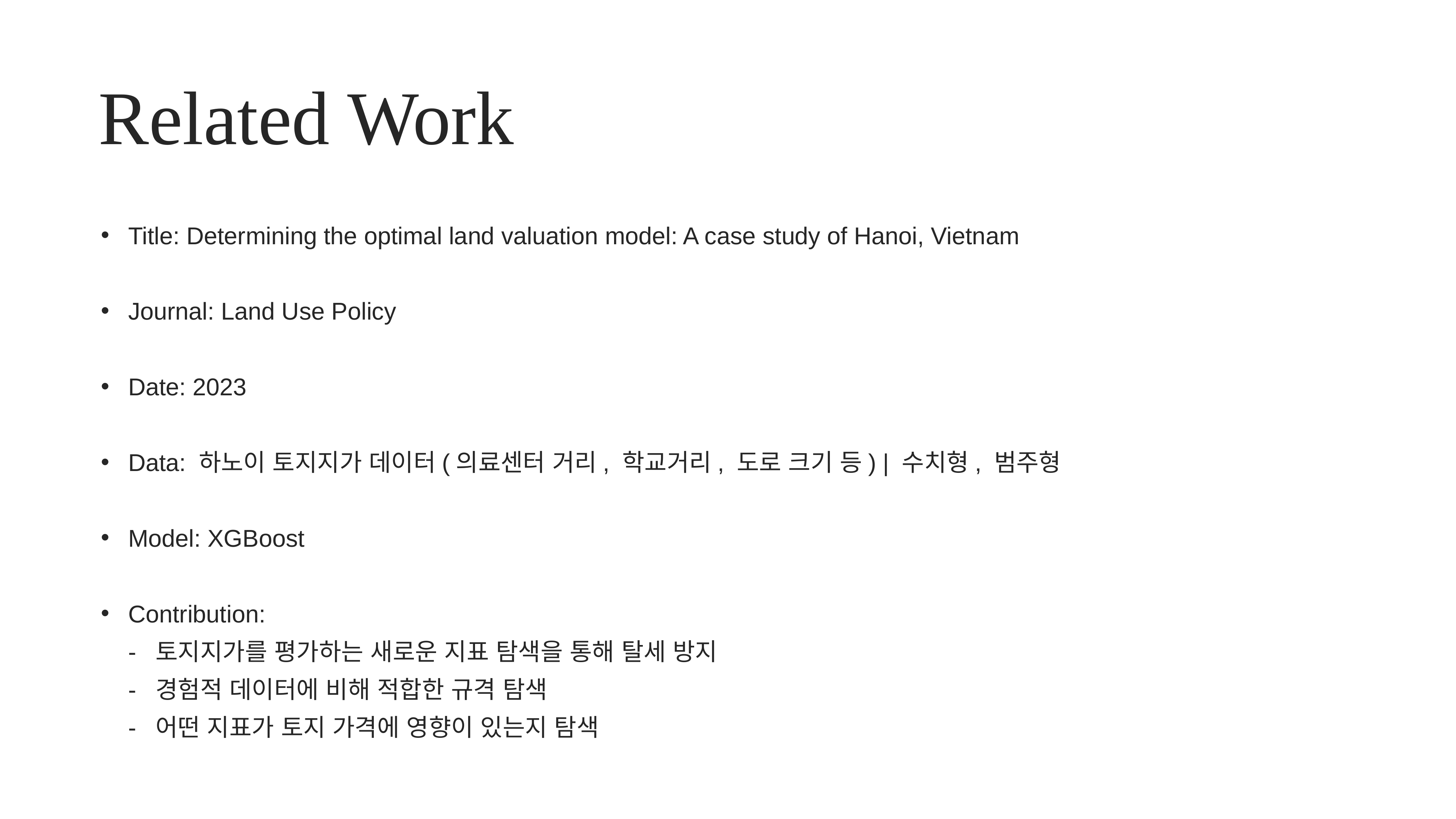

# Related Work
Title: Determining the optimal land valuation model: A case study of Hanoi, Vietnam

Journal: Land Use Policy

Date: 2023

Data: 하노이 토지지가 데이터(의료센터 거리, 학교거리, 도로 크기 등) | 수치형, 범주형

Model: XGBoost

Contribution:
-  토지지가를 평가하는 새로운 지표 탐색을 통해 탈세 방지
-  경험적 데이터에 비해 적합한 규격 탐색
-  어떤 지표가 토지 가격에 영향이 있는지 탐색